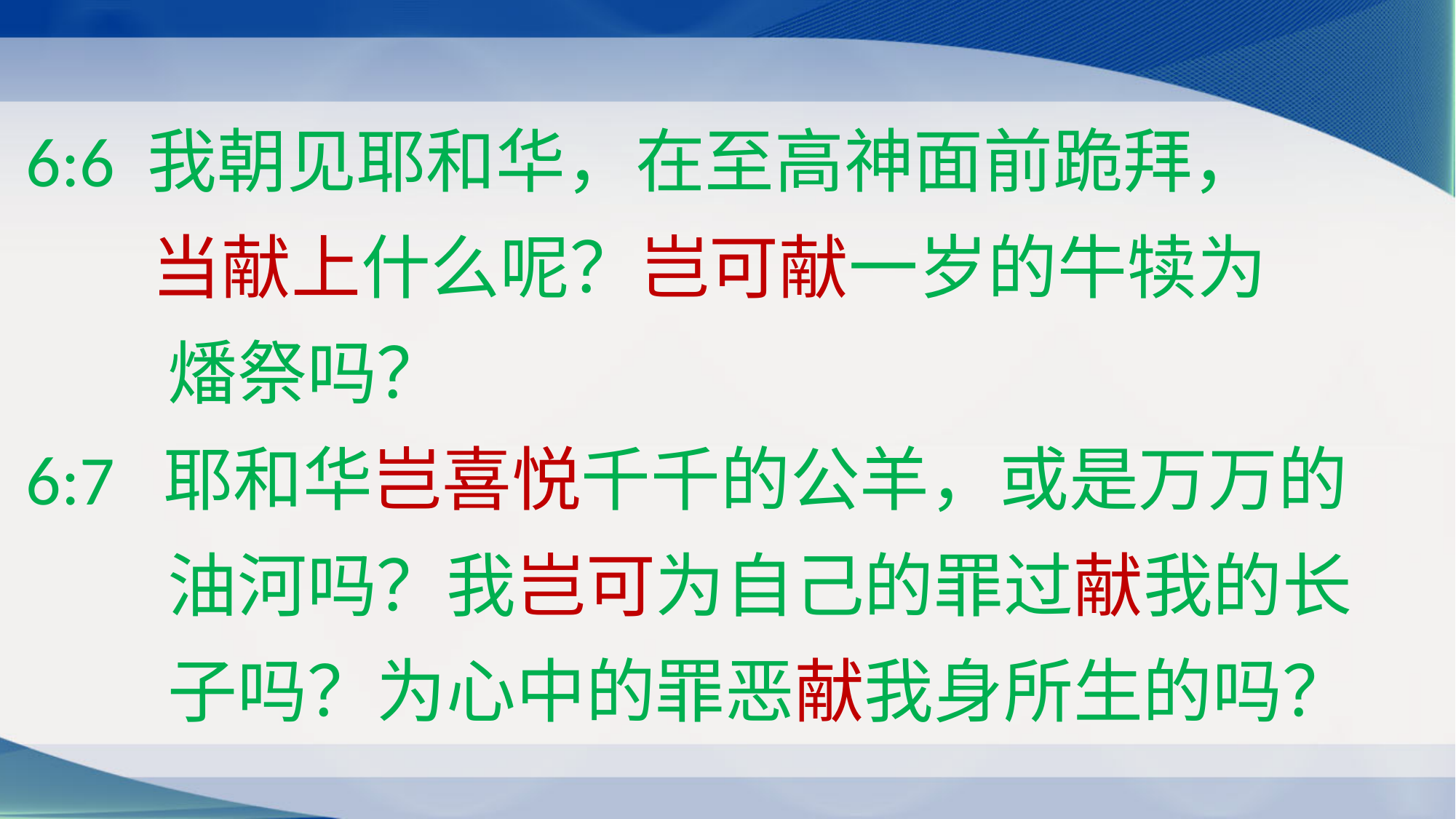

6:6 我朝见耶和华，在至高神面前跪拜，
       当献上什么呢？岂可献一岁的牛犊为
        燔祭吗？
6:7  耶和华岂喜悦千千的公羊，或是万万的
        油河吗？我岂可为自己的罪过献我的长
        子吗？为心中的罪恶献我身所生的吗？